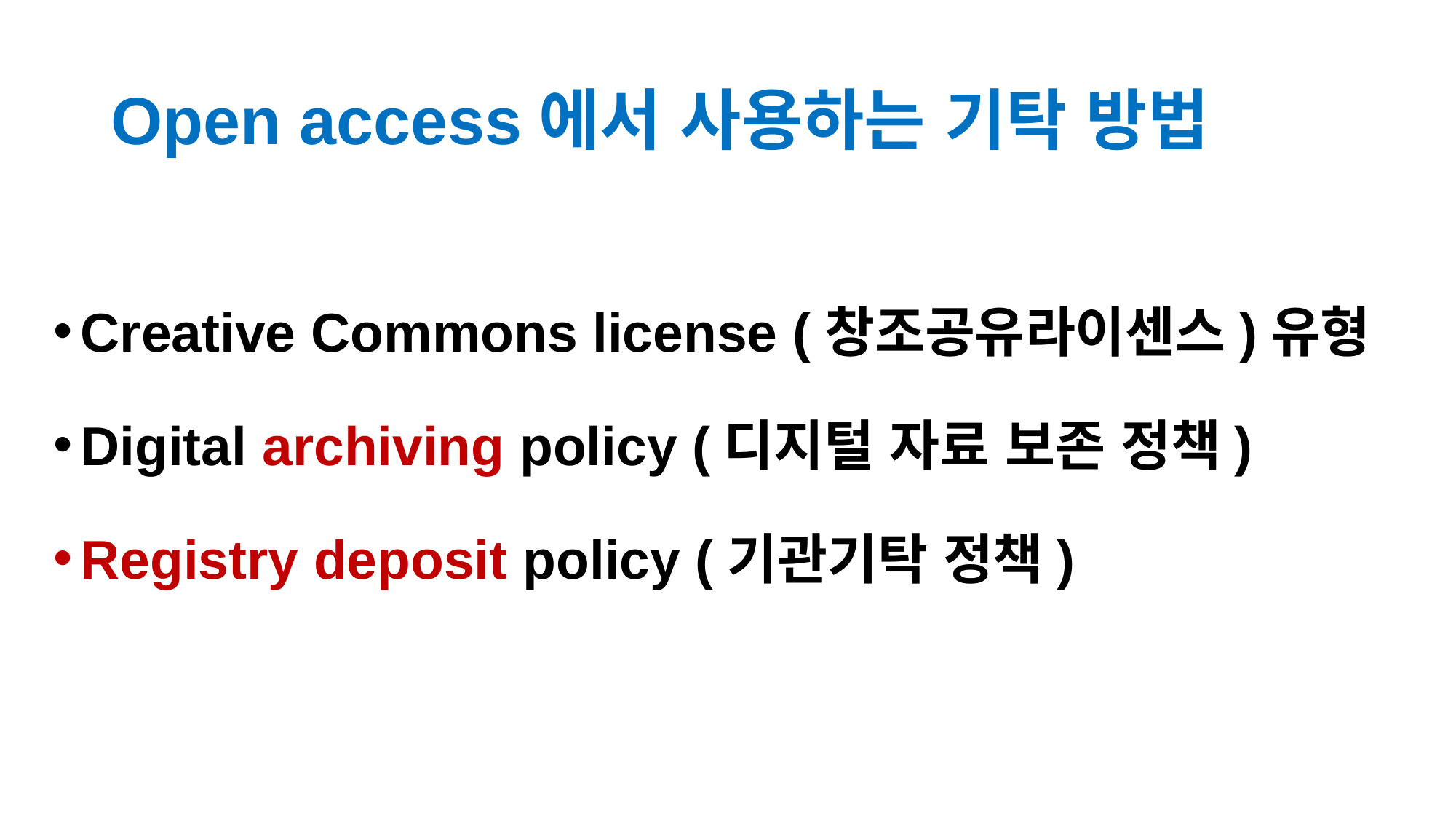

# Open access에서 사용하는 기탁 방법
Creative Commons license (창조공유라이센스)유형
Digital archiving policy (디지털 자료 보존 정책)
Registry deposit policy (기관기탁 정책)